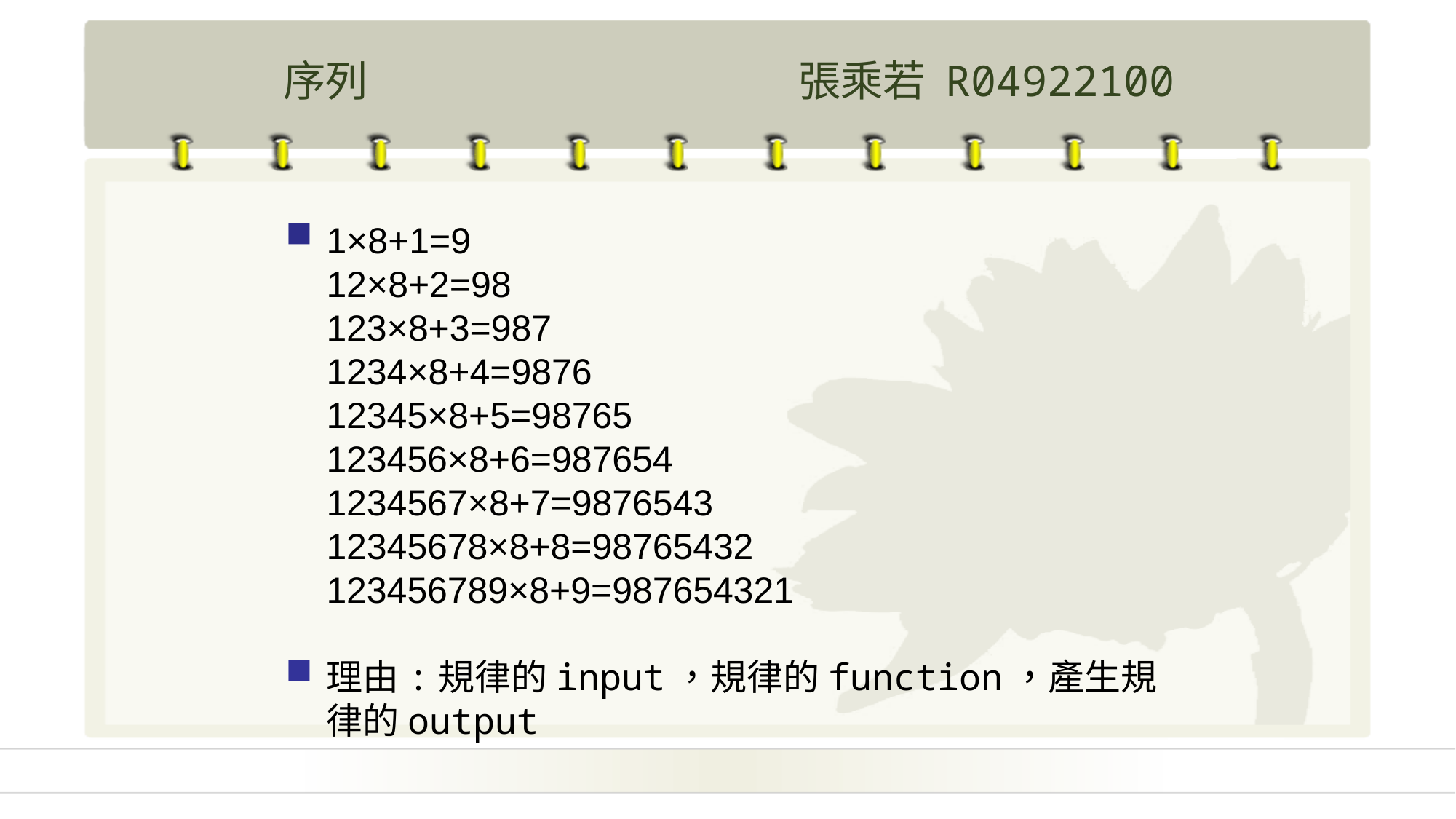

序列
張乘若 R04922100
1×8+1=9
12×8+2=98
123×8+3=987
1234×8+4=9876
12345×8+5=98765
123456×8+6=987654
1234567×8+7=9876543
12345678×8+8=98765432
123456789×8+9=987654321

理由:規律的input，規律的function，產生規律的output